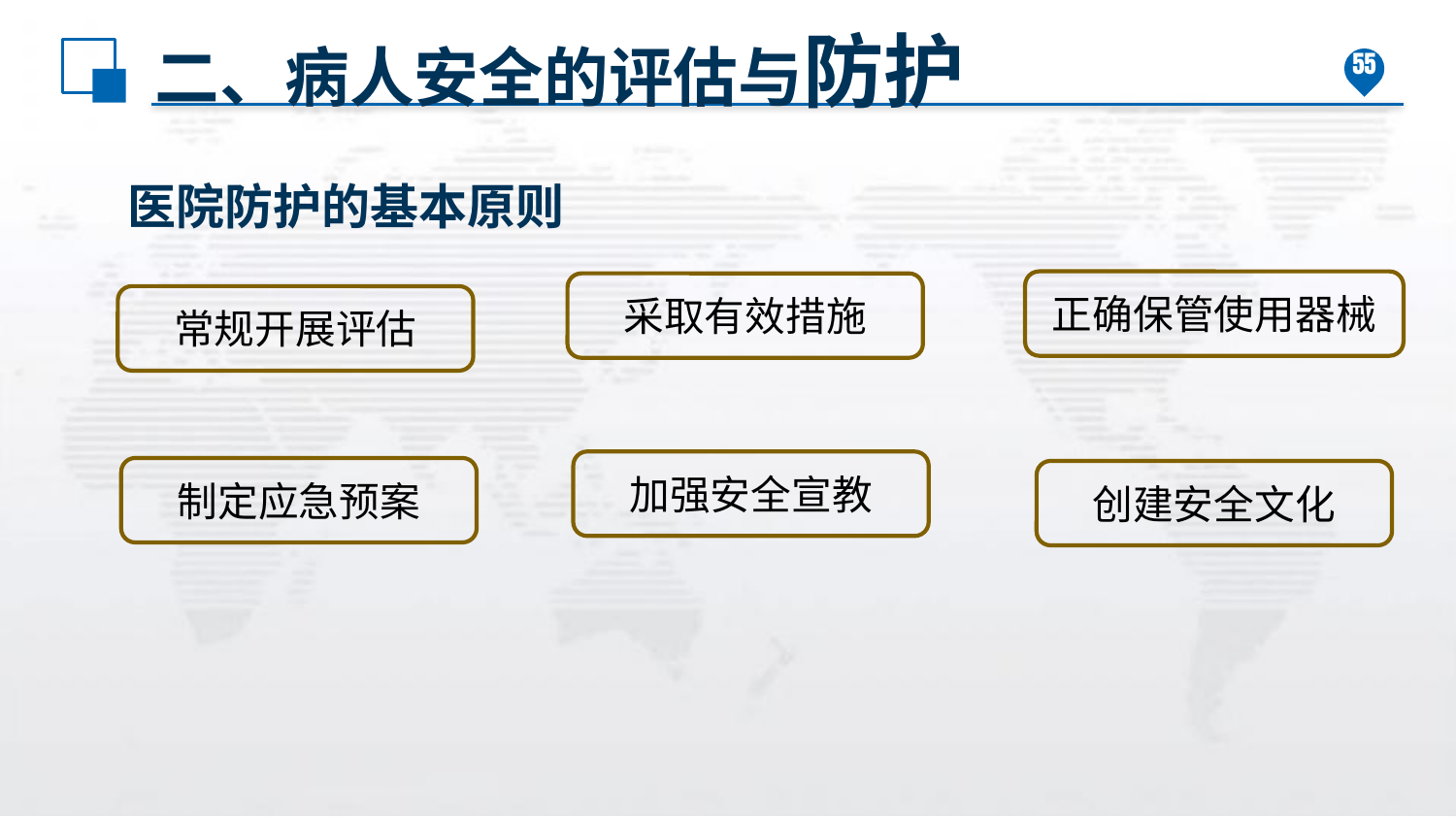

# 二、病人安全的评估与防护
55
医院防护的基本原则
正确保管使用器械
采取有效措施
常规开展评估
加强安全宣教
制定应急预案
创建安全文化